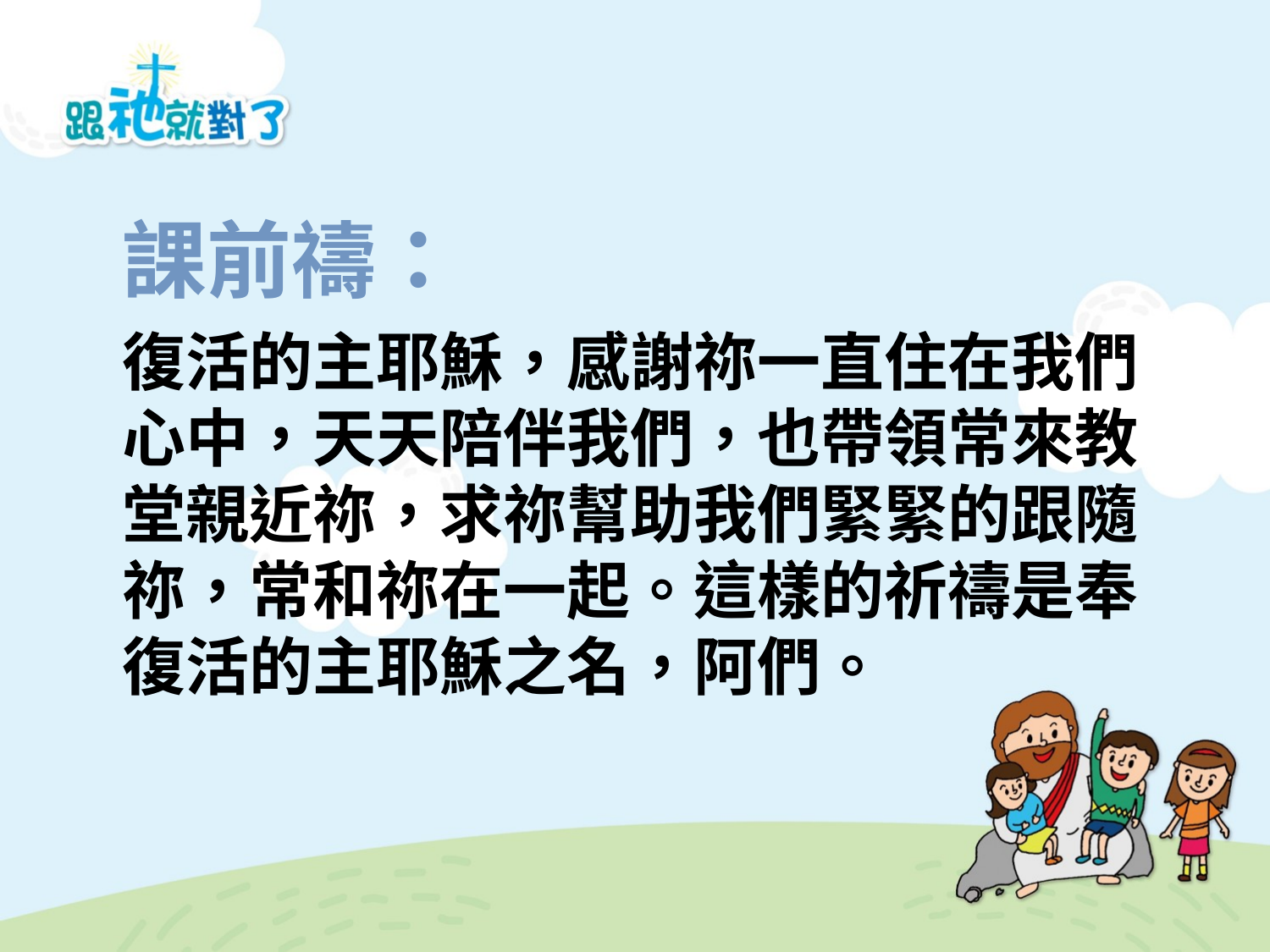

課前禱：
復活的主耶穌，感謝祢一直住在我們心中，天天陪伴我們，也帶領常來教堂親近祢，求祢幫助我們緊緊的跟隨祢，常和祢在一起。這樣的祈禱是奉復活的主耶穌之名，阿們。